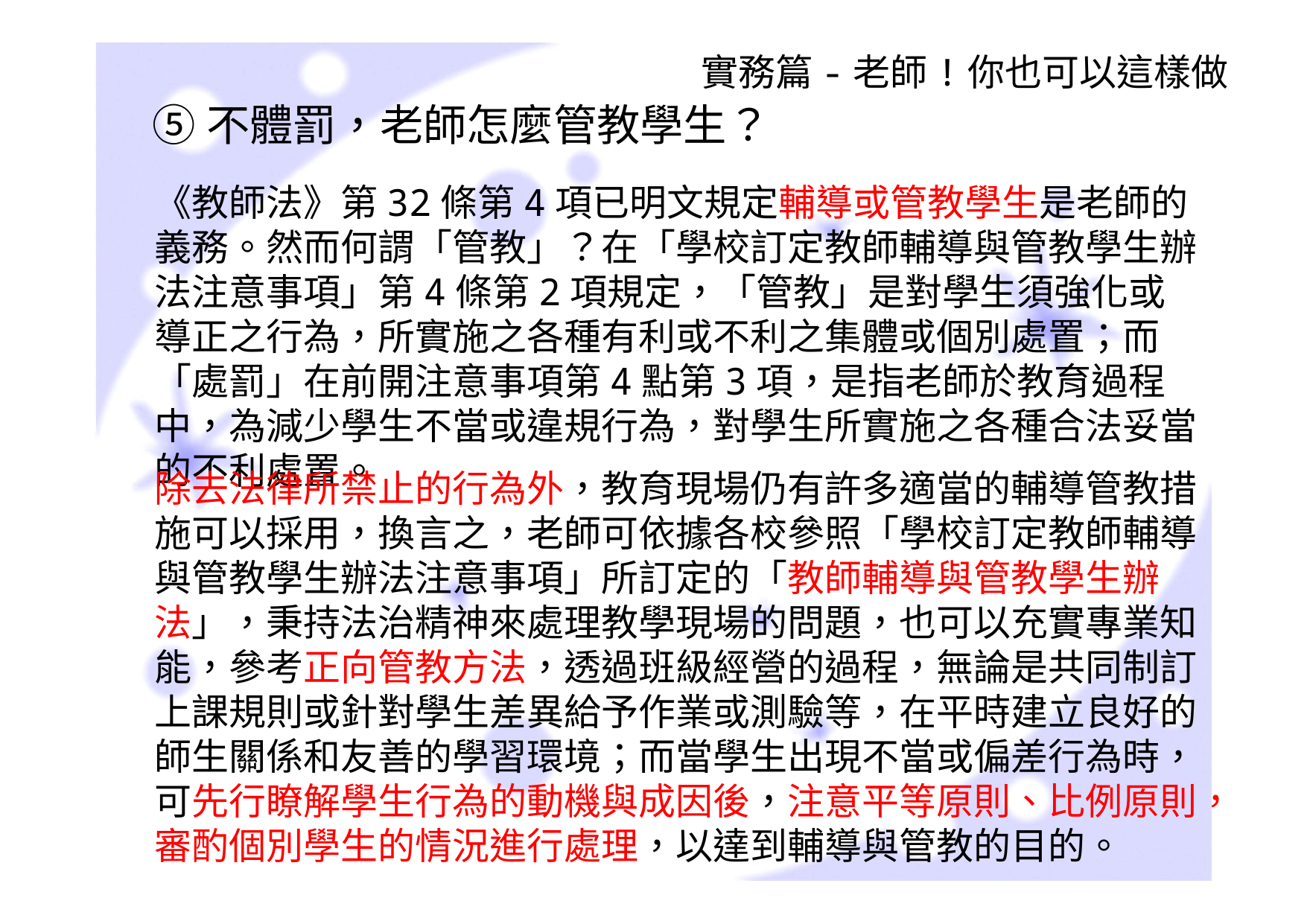

實務篇-老師!你也可以這樣做
 ⑤不體罰，老師怎麼管教學生？
《教師法》第32條第4項已明文規定輔導或管教學生是老師的義務。然而何謂「管教」？在「學校訂定教師輔導與管教學生辦法注意事項」第4條第2項規定，「管教」是對學生須強化或導正之行為，所實施之各種有利或不利之集體或個別處置；而「處罰」在前開注意事項第4點第3項，是指老師於教育過程中，為減少學生不當或違規行為，對學生所實施之各種合法妥當的不利處置。
除去法律所禁止的行為外，教育現場仍有許多適當的輔導管教措 施可以採用，換言之，老師可依據各校參照「學校訂定教師輔導與管教學生辦法注意事項」所訂定的「教師輔導與管教學生辦法」，秉持法治精神來處理教學現場的問題，也可以充實專業知能，參考正向管教方法，透過班級經營的過程，無論是共同制訂上課規則或針對學生差異給予作業或測驗等，在平時建立良好的師生關係和友善的學習環境；而當學生出現不當或偏差行為時，可先行瞭解學生行為的動機與成因後，注意平等原則、比例原則，審酌個別學生的情況進行處理，以達到輔導與管教的目的。